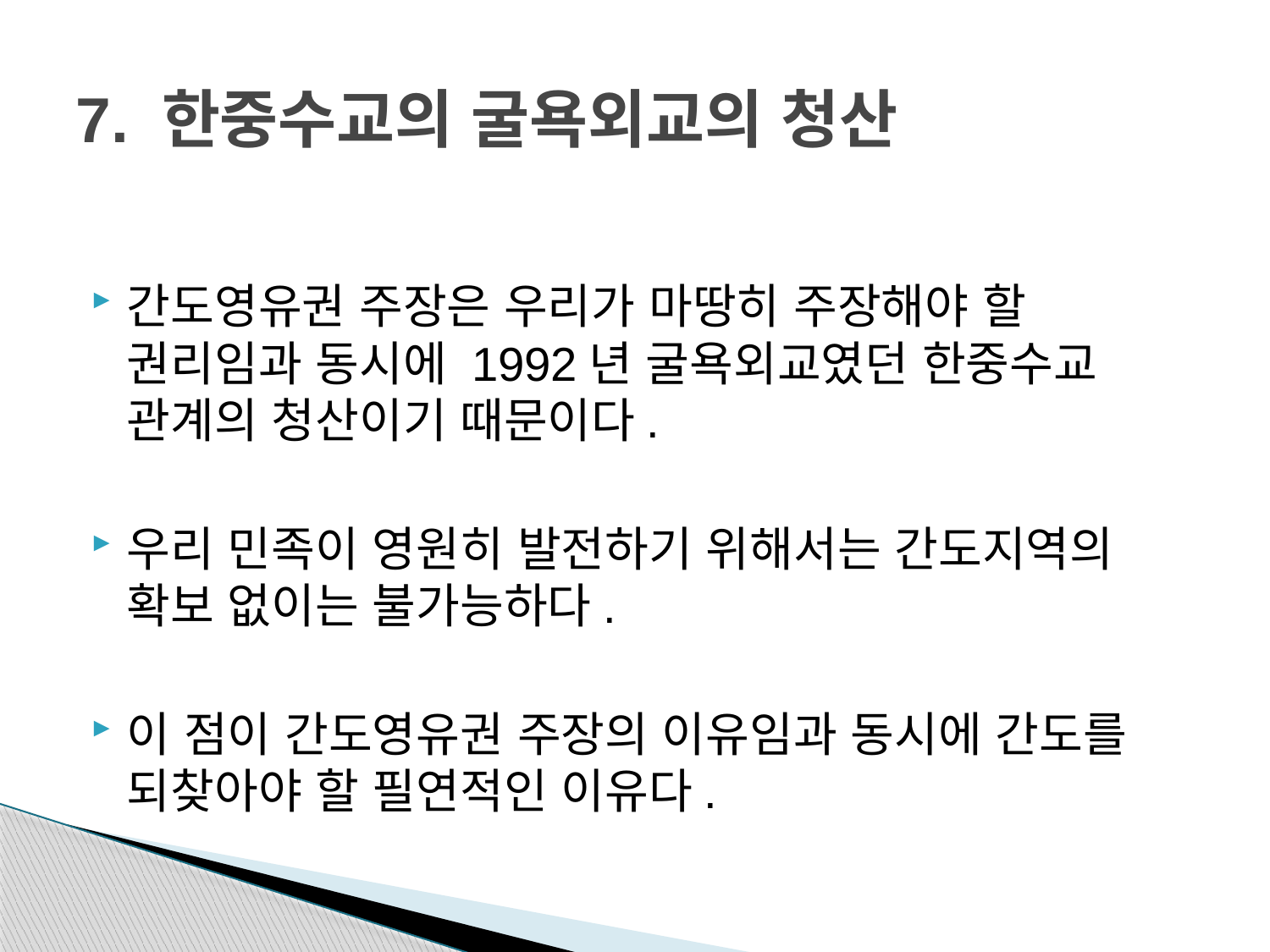

# 7. 한중수교의 굴욕외교의 청산

간도영유권 주장은 우리가 마땅히 주장해야 할 권리임과 동시에 1992년 굴욕외교였던 한중수교 관계의 청산이기 때문이다.

우리 민족이 영원히 발전하기 위해서는 간도지역의 확보 없이는 불가능하다.

이 점이 간도영유권 주장의 이유임과 동시에 간도를 되찾아야 할 필연적인 이유다.